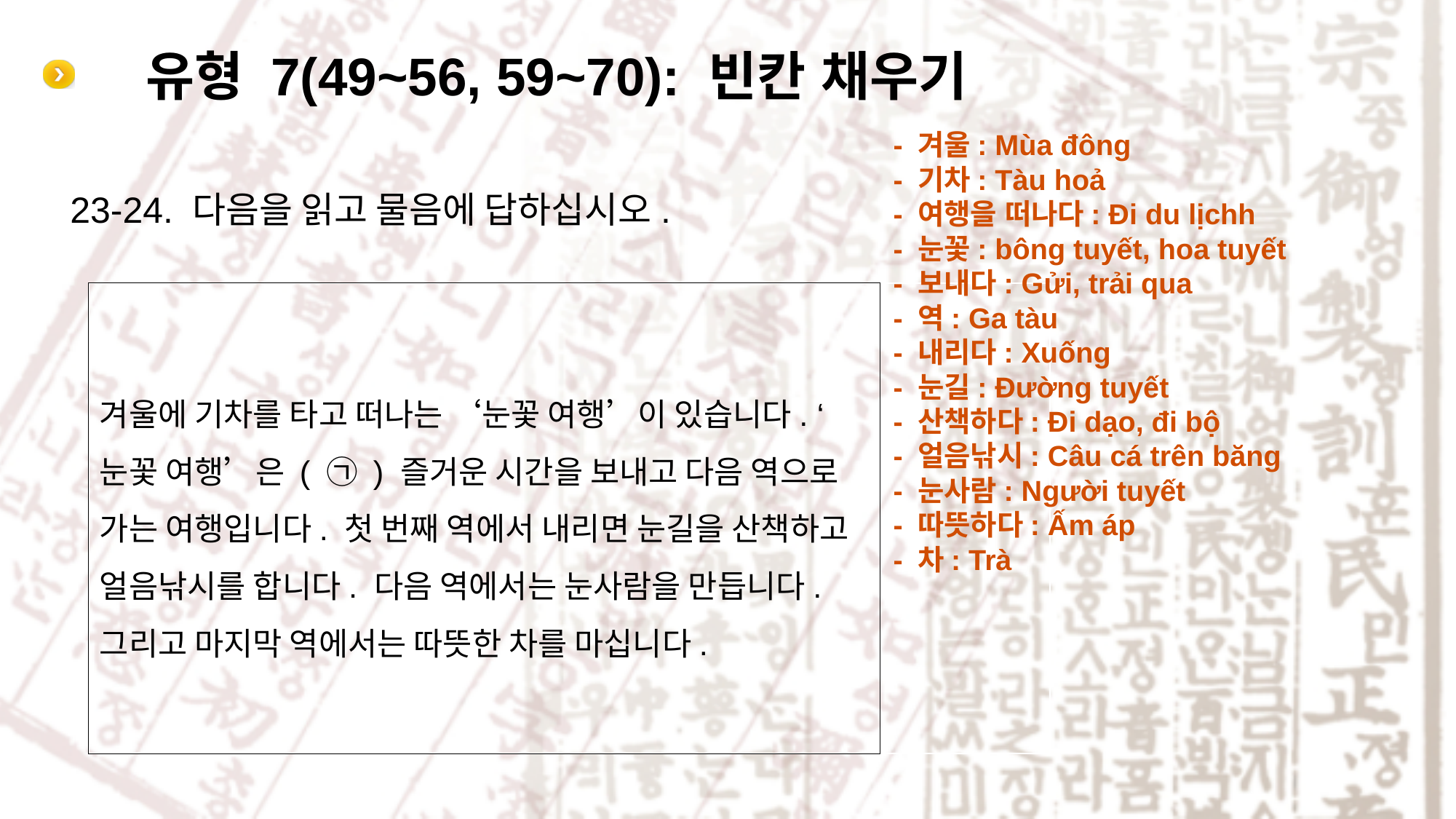

# 유형 7(49~56, 59~70): 빈칸 채우기
- 겨울: Mùa đông
- 기차: Tàu hoả
- 여행을 떠나다: Đi du lịchh
- 눈꽃: bông tuyết, hoa tuyết
- 보내다: Gửi, trải qua
- 역: Ga tàu
- 내리다: Xuống
- 눈길: Đường tuyết
- 산책하다: Đi dạo, đi bộ
- 얼음낚시: Câu cá trên băng
- 눈사람: Người tuyết
- 따뜻하다: Ấm áp
- 차: Trà
23-24. 다음을 읽고 물음에 답하십시오.
겨울에 기차를 타고 떠나는 ‘눈꽃 여행’이 있습니다. ‘눈꽃 여행’은 ( ㉠ ) 즐거운 시간을 보내고 다음 역으로 가는 여행입니다. 첫 번째 역에서 내리면 눈길을 산책하고 얼음낚시를 합니다. 다음 역에서는 눈사람을 만듭니다. 그리고 마지막 역에서는 따뜻한 차를 마십니다.